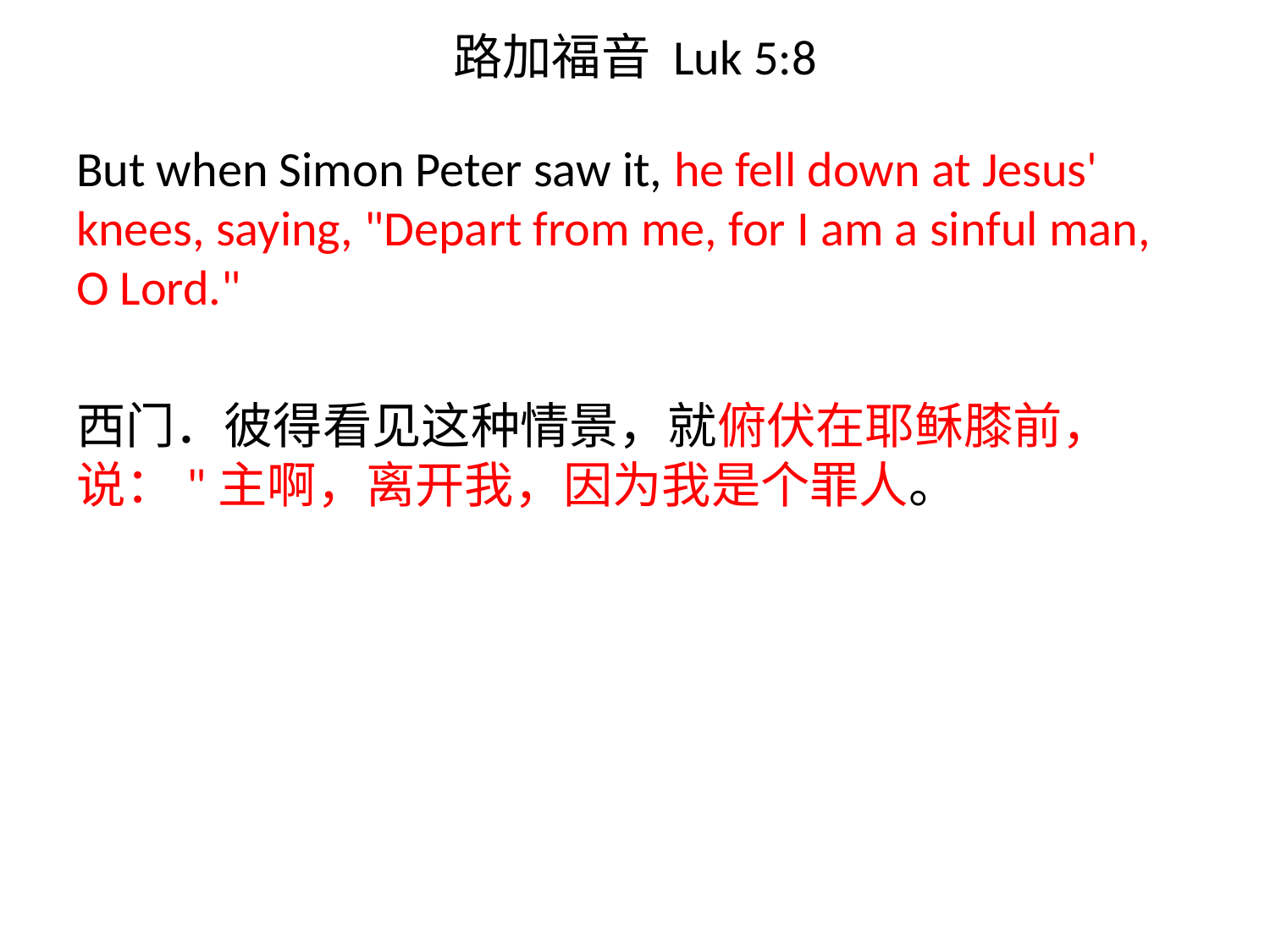

# 路加福音 Luk 5:8
But when Simon Peter saw it, he fell down at Jesus' knees, saying, "Depart from me, for I am a sinful man, O Lord."

西门．彼得看见这种情景，就俯伏在耶稣膝前，说："主啊，离开我，因为我是个罪人。